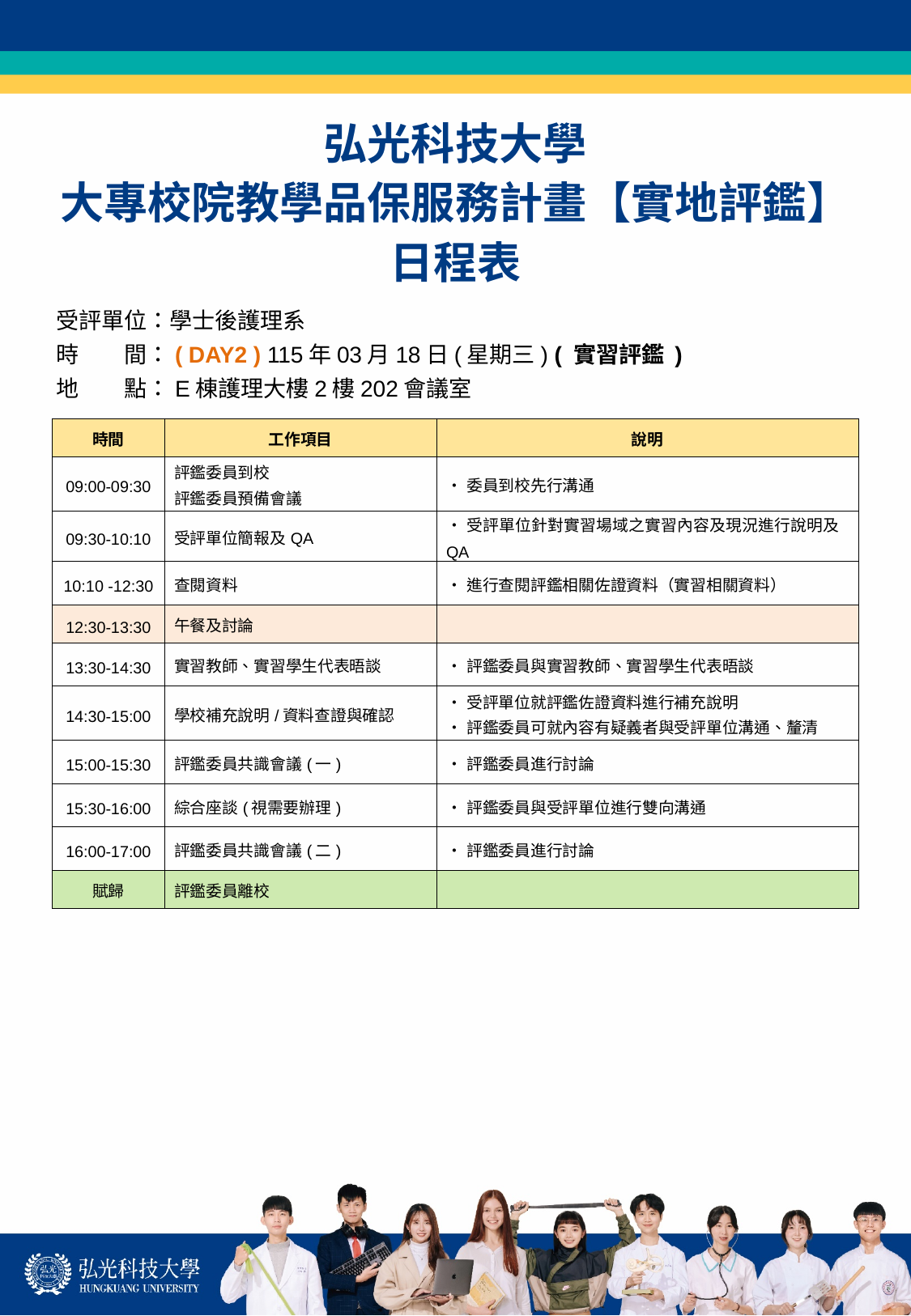

弘光科技大學
大專校院教學品保服務計畫【實地評鑑】
日程表
受評單位：學士後護理系
時　　間：( DAY2 ) 115年03月18日(星期三) ( 實習評鑑 )
地　　點：E棟護理大樓2樓202會議室
| 時間 | 工作項目 | 說明 |
| --- | --- | --- |
| 09:00-09:30 | 評鑑委員到校 評鑑委員預備會議 | ‧委員到校先行溝通 |
| 09:30-10:10 | 受評單位簡報及QA | ‧受評單位針對實習場域之實習內容及現況進行說明及QA |
| 10:10 -12:30 | 查閱資料 | ‧進行查閱評鑑相關佐證資料（實習相關資料） |
| 12:30-13:30 | 午餐及討論 |  |
| 13:30-14:30 | 實習教師、實習學生代表晤談 | ‧評鑑委員與實習教師、實習學生代表晤談 |
| 14:30-15:00 | 學校補充說明/資料查證與確認 | ‧受評單位就評鑑佐證資料進行補充說明 ‧評鑑委員可就內容有疑義者與受評單位溝通、釐清 |
| 15:00-15:30 | 評鑑委員共識會議(一) | ‧評鑑委員進行討論 |
| 15:30-16:00 | 綜合座談(視需要辦理) | ‧評鑑委員與受評單位進行雙向溝通 |
| 16:00-17:00 | 評鑑委員共識會議(二) | ‧評鑑委員進行討論 |
| 賦歸 | 評鑑委員離校 |  |